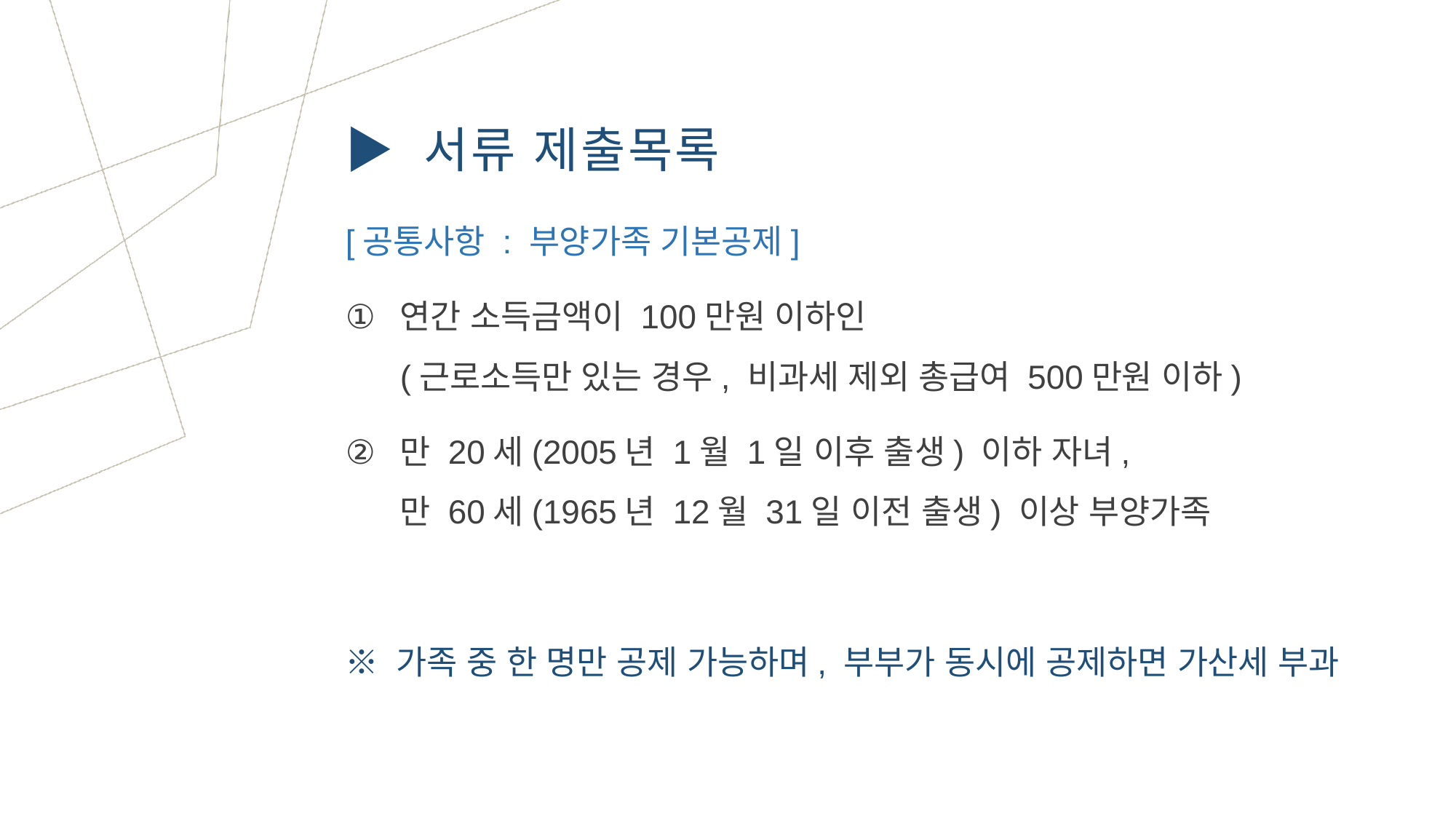

▶ 서류 제출목록
[공통사항 : 부양가족 기본공제]
연간 소득금액이 100만원 이하인
(근로소득만 있는 경우, 비과세 제외 총급여 500만원 이하)
만 20세(2005년 1월 1일 이후 출생) 이하 자녀,
만 60세(1965년 12월 31일 이전 출생) 이상 부양가족

※ 가족 중 한 명만 공제 가능하며, 부부가 동시에 공제하면 가산세 부과